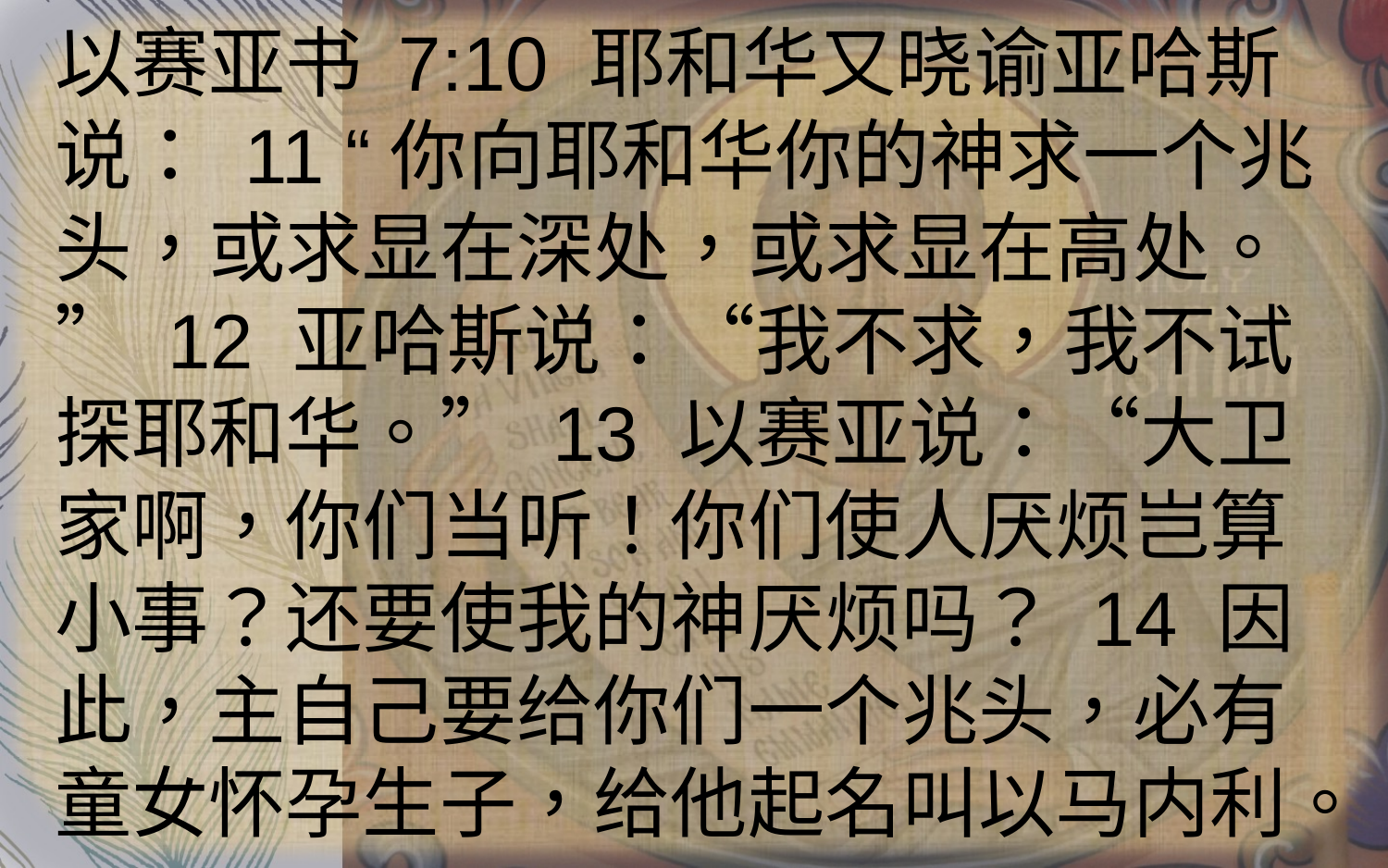

以赛亚书 7:10 耶和华又晓谕亚哈斯说： 11 “你向耶和华你的神求一个兆头，或求显在深处，或求显在高处。” 12 亚哈斯说：“我不求，我不试探耶和华。” 13 以赛亚说：“大卫家啊，你们当听！你们使人厌烦岂算小事？还要使我的神厌烦吗？ 14 因此，主自己要给你们一个兆头，必有童女怀孕生子，给他起名叫以马内利。